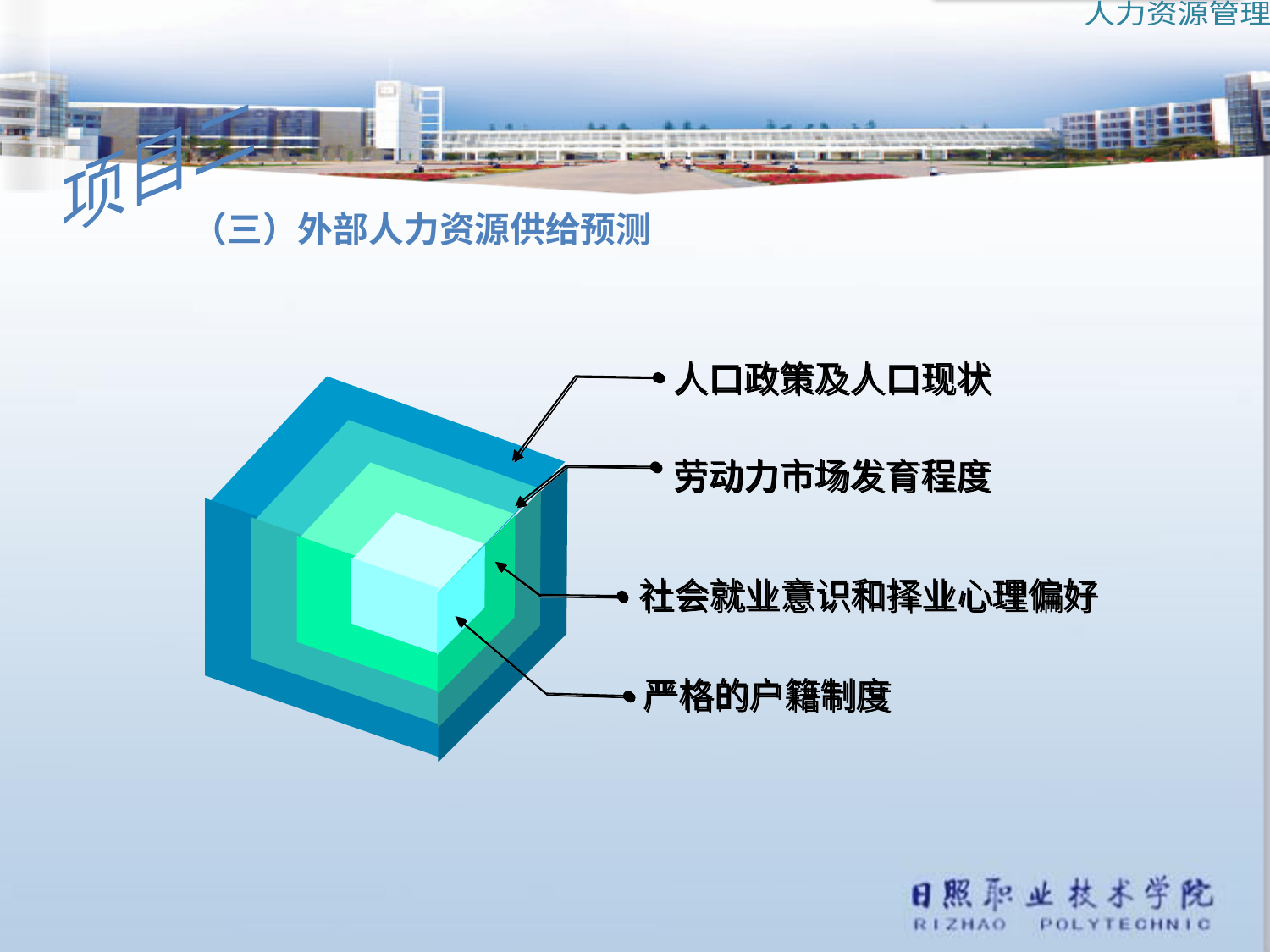

（三）外部人力资源供给预测
人口政策及人口现状

劳动力市场发育程度

社会就业意识和择业心理偏好

严格的户籍制度